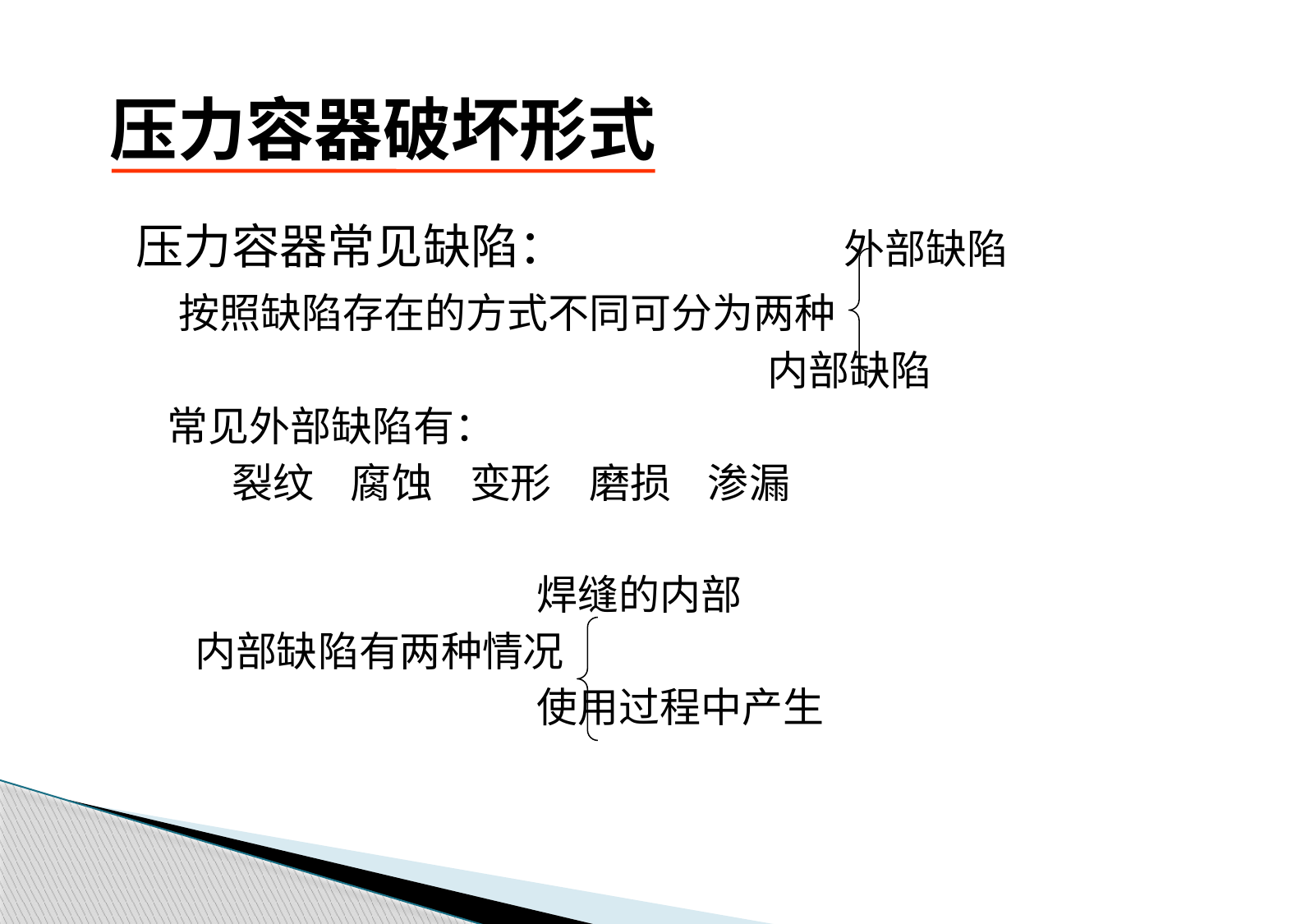

# 压力容器破坏形式

   压力容器常见缺陷：                          外部缺陷
       按照缺陷存在的方式不同可分为两种
                                                                        内部缺陷
       常见外部缺陷有：
              裂纹    腐蚀    变形    磨损    渗漏

                                               焊缝的内部
          内部缺陷有两种情况
                                               使用过程中产生